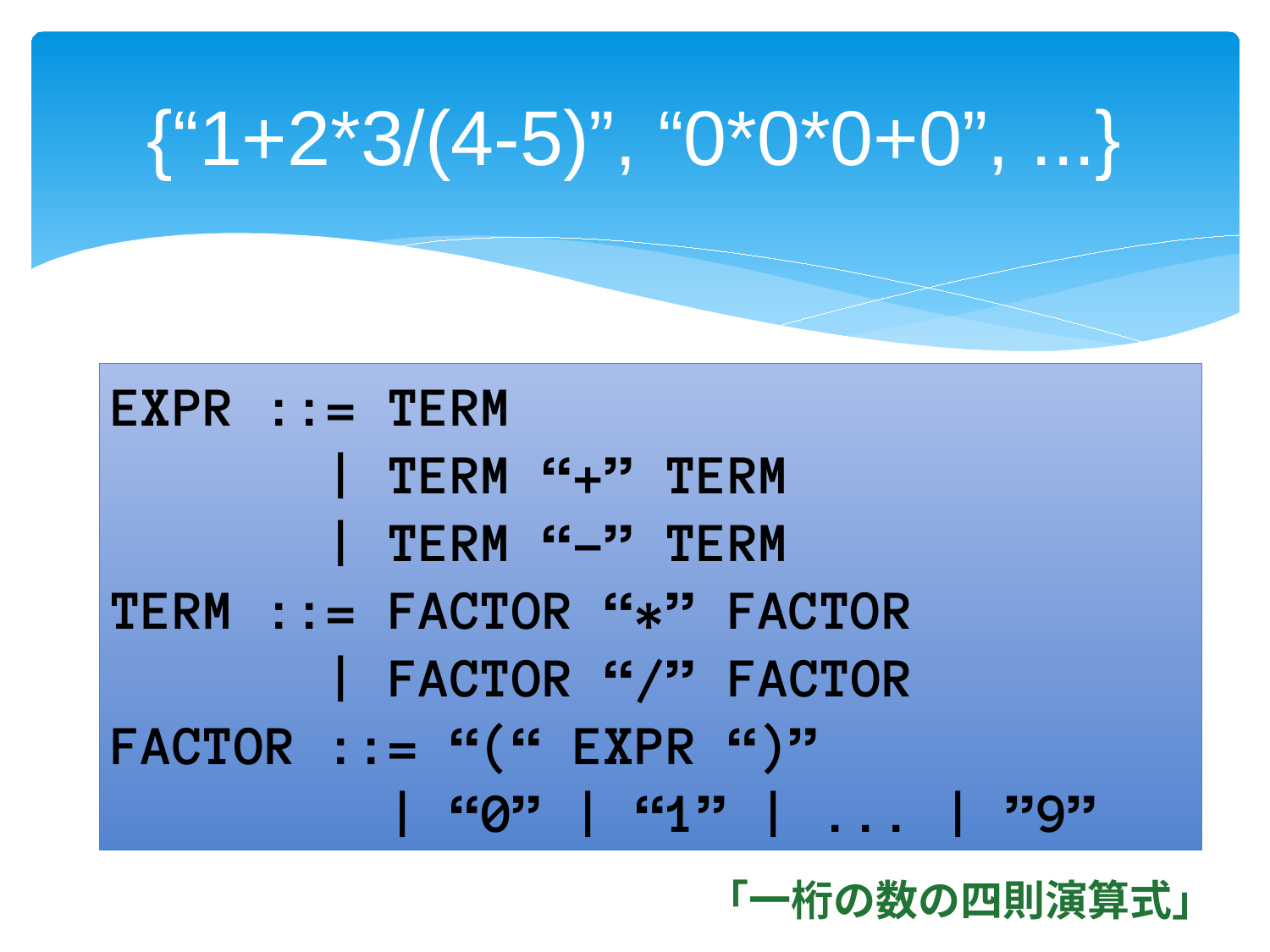

# {“1+2*3/(4-5)”, “0*0*0+0”, ...}
EXPR ::= TERM
       | TERM “+” TERM
       | TERM “-” TERM
TERM ::= FACTOR “*” FACTOR
       | FACTOR “/” FACTOR
FACTOR ::= “(“ EXPR “)”
         | “0” | “1” | ... | ”9”
「一桁の数の四則演算式」